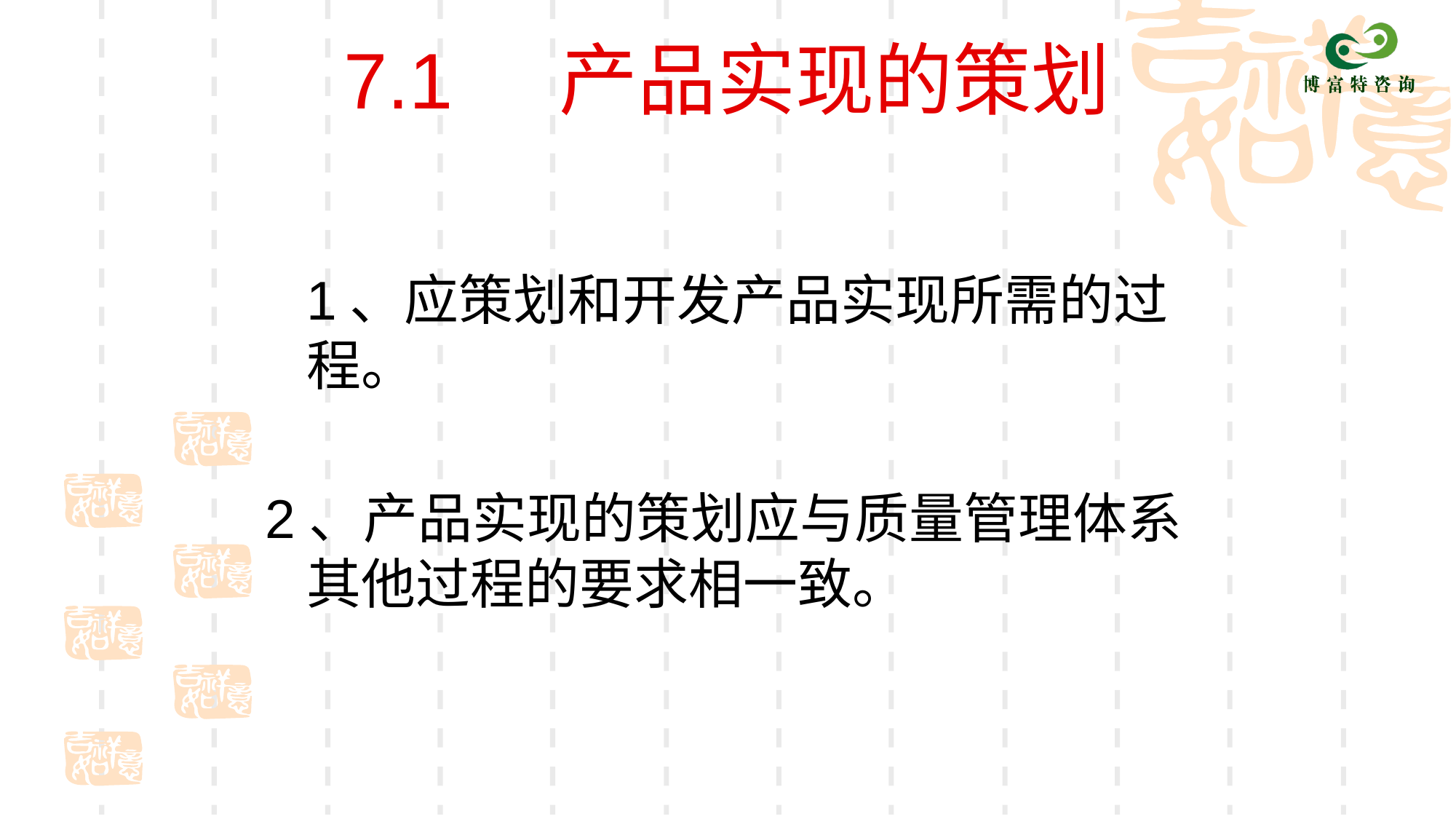

# 7.1    产品实现的策划

	1、应策划和开发产品实现所需的过程。

2、产品实现的策划应与质量管理体系其他过程的要求相一致。